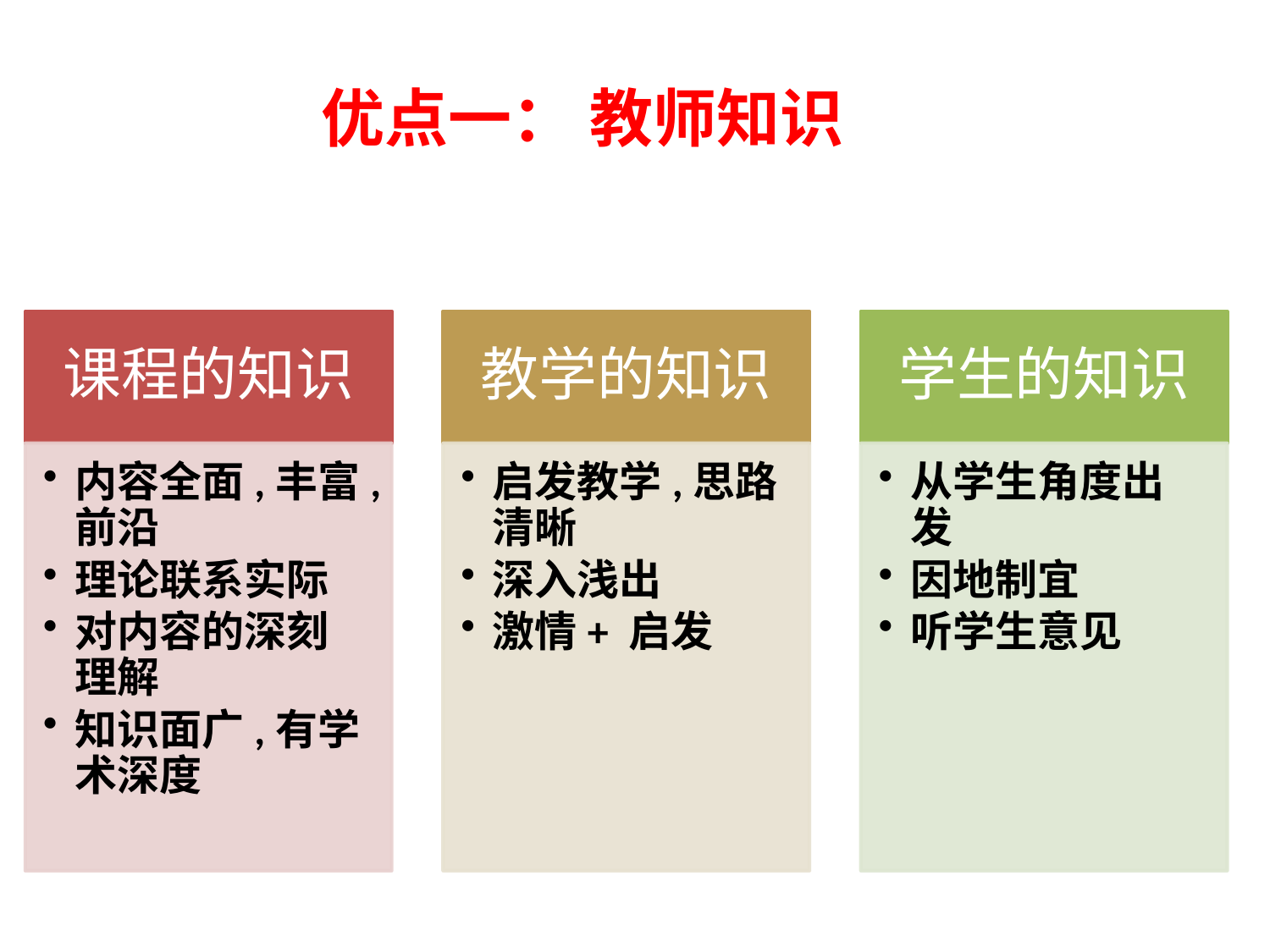

# 优点一： 教师知识
课程的知识
内容全面,丰富,前沿
理论联系实际
对内容的深刻理解
知识面广,有学术深度
教学的知识
启发教学,思路清晰
深入浅出
激情+ 启发
学生的知识
从学生角度出发
因地制宜
听学生意见